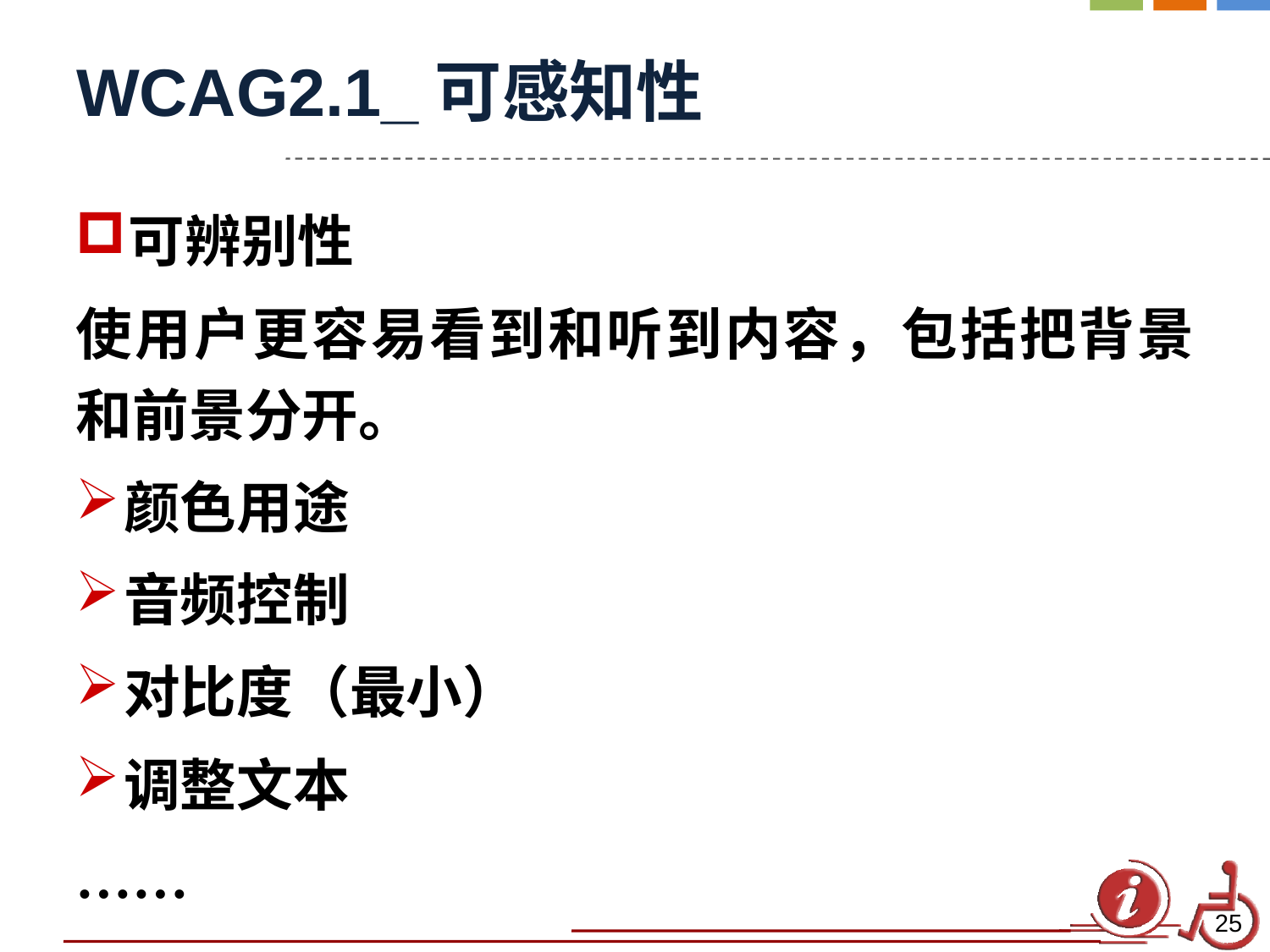

# WCAG2.1_可感知性
可辨别性
使用户更容易看到和听到内容，包括把背景和前景分开。
颜色用途
音频控制
对比度（最小）
调整文本
……

25